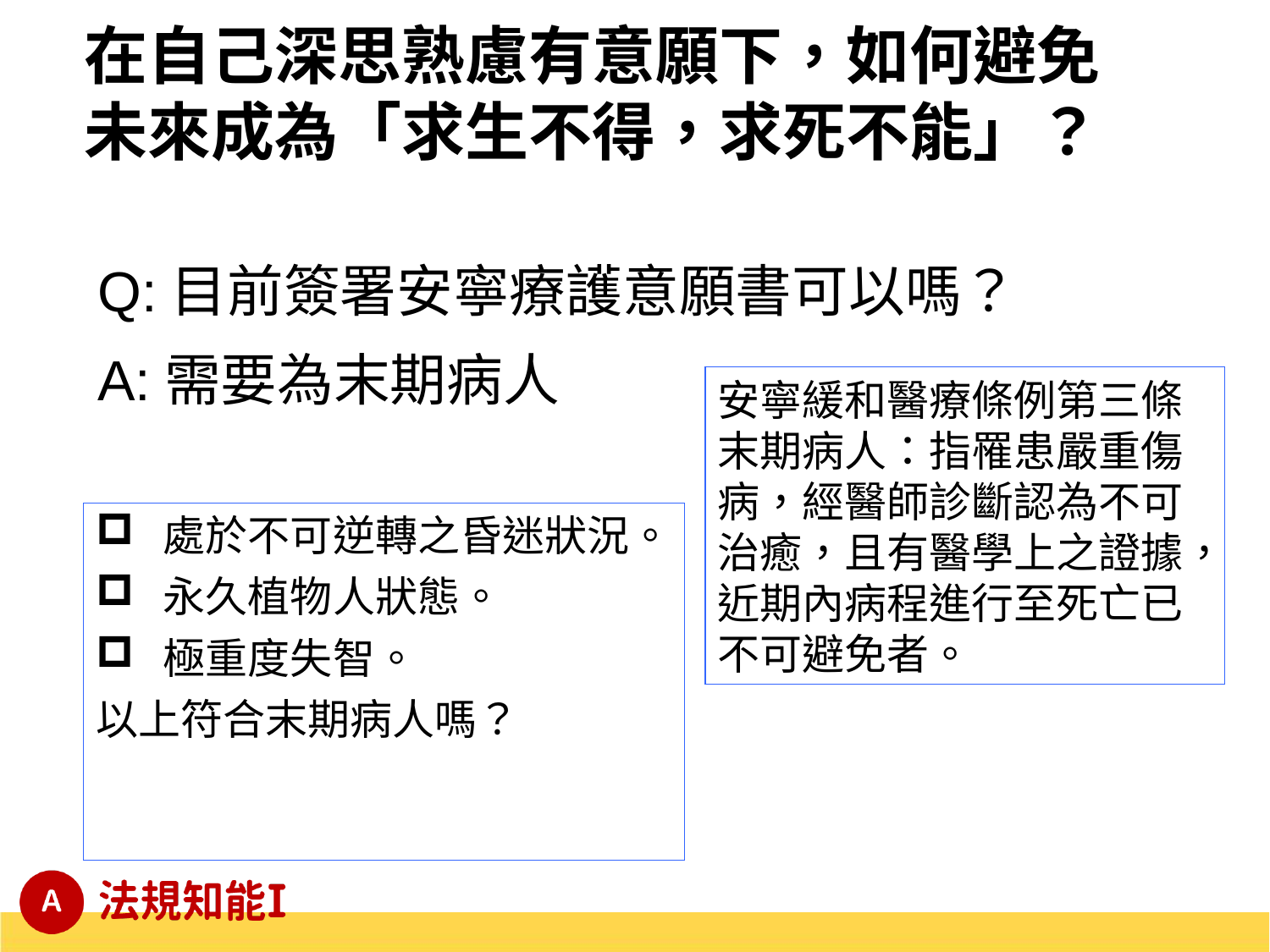

# 在自己深思熟慮有意願下，如何避免未來成為「求生不得，求死不能」？
Q:目前簽署安寧療護意願書可以嗎？
A:需要為末期病人
安寧緩和醫療條例第三條
末期病人：指罹患嚴重傷病，經醫師診斷認為不可治癒，且有醫學上之證據，近期內病程進行至死亡已不可避免者。
 處於不可逆轉之昏迷狀況。
 永久植物人狀態。
 極重度失智。
以上符合末期病人嗎？